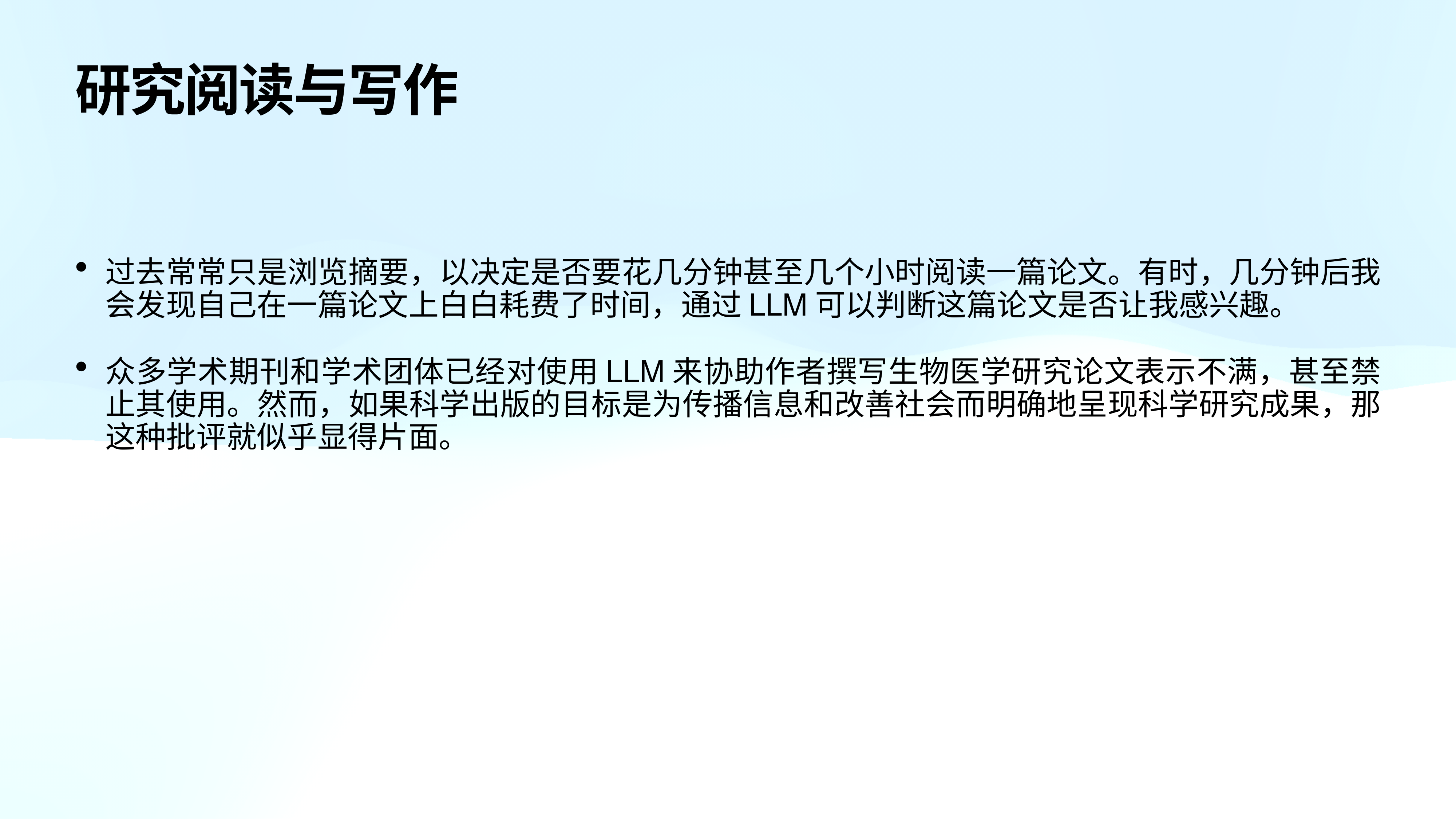

# 研究阅读与写作

过去常常只是浏览摘要，以决定是否要花几分钟甚至几个小时阅读一篇论文。有时，几分钟后我会发现自己在一篇论文上白白耗费了时间，通过LLM可以判断这篇论文是否让我感兴趣。
众多学术期刊和学术团体已经对使用LLM来协助作者撰写生物医学研究论文表示不满，甚至禁止其使用。然而，如果科学出版的目标是为传播信息和改善社会而明确地呈现科学研究成果，那这种批评就似乎显得片面。